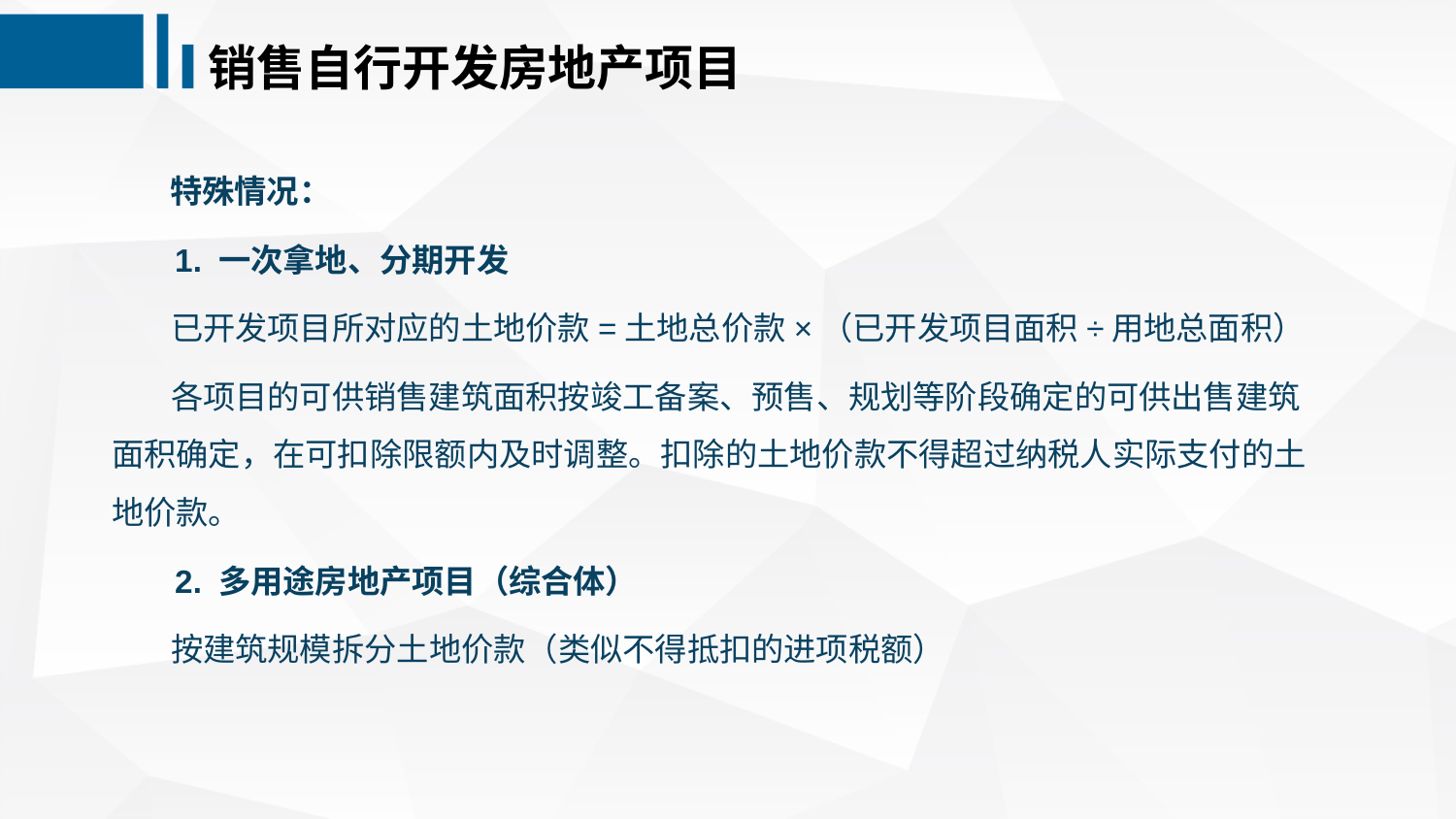

销售自行开发房地产项目
      特殊情况：
       1. 一次拿地、分期开发
       已开发项目所对应的土地价款=土地总价款×（已开发项目面积÷用地总面积）
       各项目的可供销售建筑面积按竣工备案、预售、规划等阶段确定的可供出售建筑面积确定，在可扣除限额内及时调整。扣除的土地价款不得超过纳税人实际支付的土地价款。
       2. 多用途房地产项目（综合体）
       按建筑规模拆分土地价款（类似不得抵扣的进项税额）

18